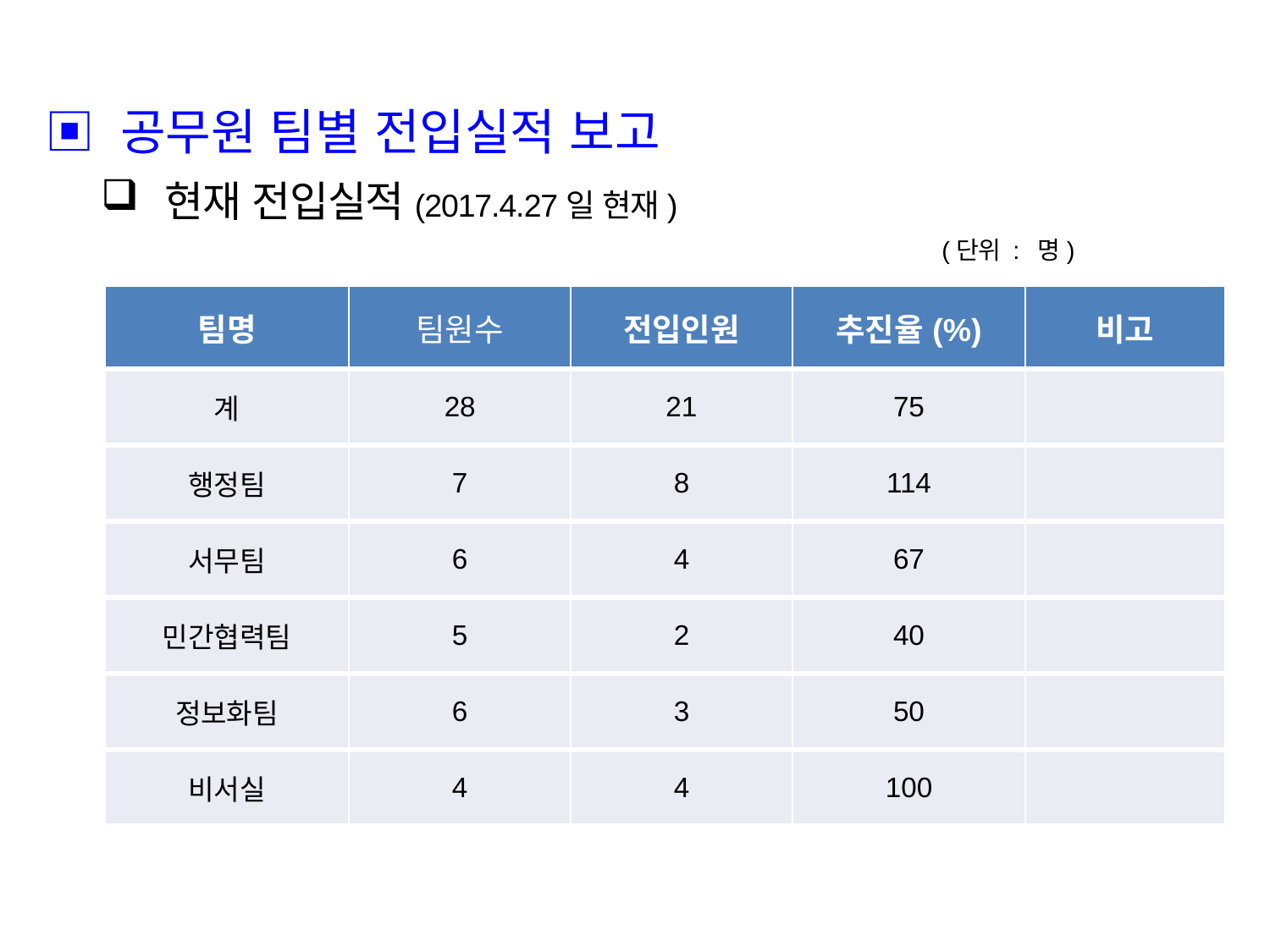

▣ 공무원 팀별 전입실적 보고
현재 전입실적(2017.4.27일 현재)
                                                                                                                                          (단위 :  명)

| 팀명 | 팀원수 | 전입인원 | 추진율(%) | 비고 |
| --- | --- | --- | --- | --- |
| 계 | 28 | 21 | 75 |  |
| 행정팀 | 7 | 8 | 114 |  |
| 서무팀 | 6 | 4 | 67 |  |
| 민간협력팀 | 5 | 2 | 40 |  |
| 정보화팀 | 6 | 3 | 50 |  |
| 비서실 | 4 | 4 | 100 |  |